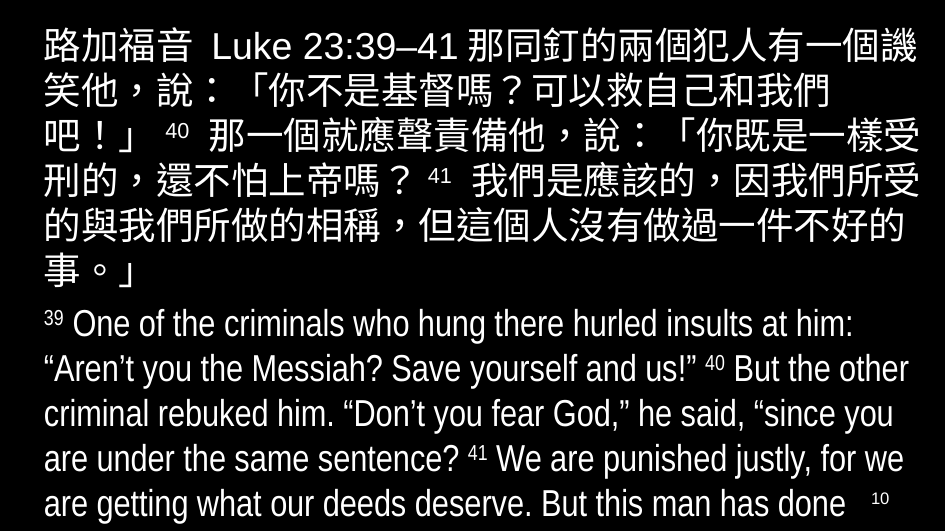

路加福音 Luke 23:39–41那同釘的兩個犯人有一個譏笑他，說：「你不是基督嗎？可以救自己和我們吧！」40 那一個就應聲責備他，說：「你既是一樣受刑的，還不怕上帝嗎？41 我們是應該的，因我們所受的與我們所做的相稱，但這個人沒有做過一件不好的事。」
39 One of the criminals who hung there hurled insults at him: “Aren’t you the Messiah? Save yourself and us!” 40 But the other criminal rebuked him. “Don’t you fear God,” he said, “since you are under the same sentence? 41 We are punished justly, for we are getting what our deeds deserve. But this man has done nothing wrong.”

10